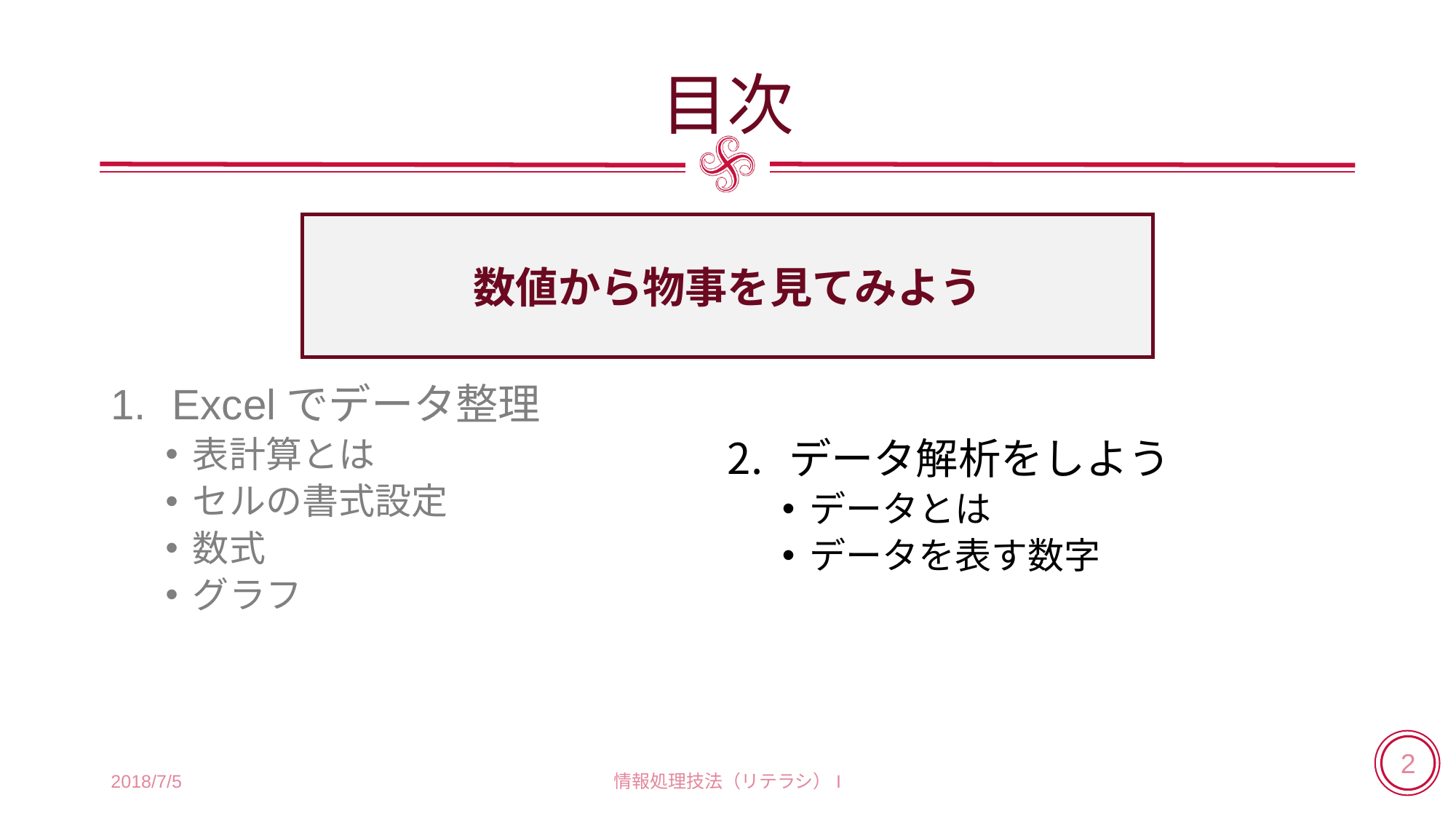

# 目次
数値から物事を見てみよう
Excelでデータ整理
表計算とは
セルの書式設定
数式
グラフ

データ解析をしよう
データとは
データを表す数字

2018/7/5
情報処理技法（リテラシ）I